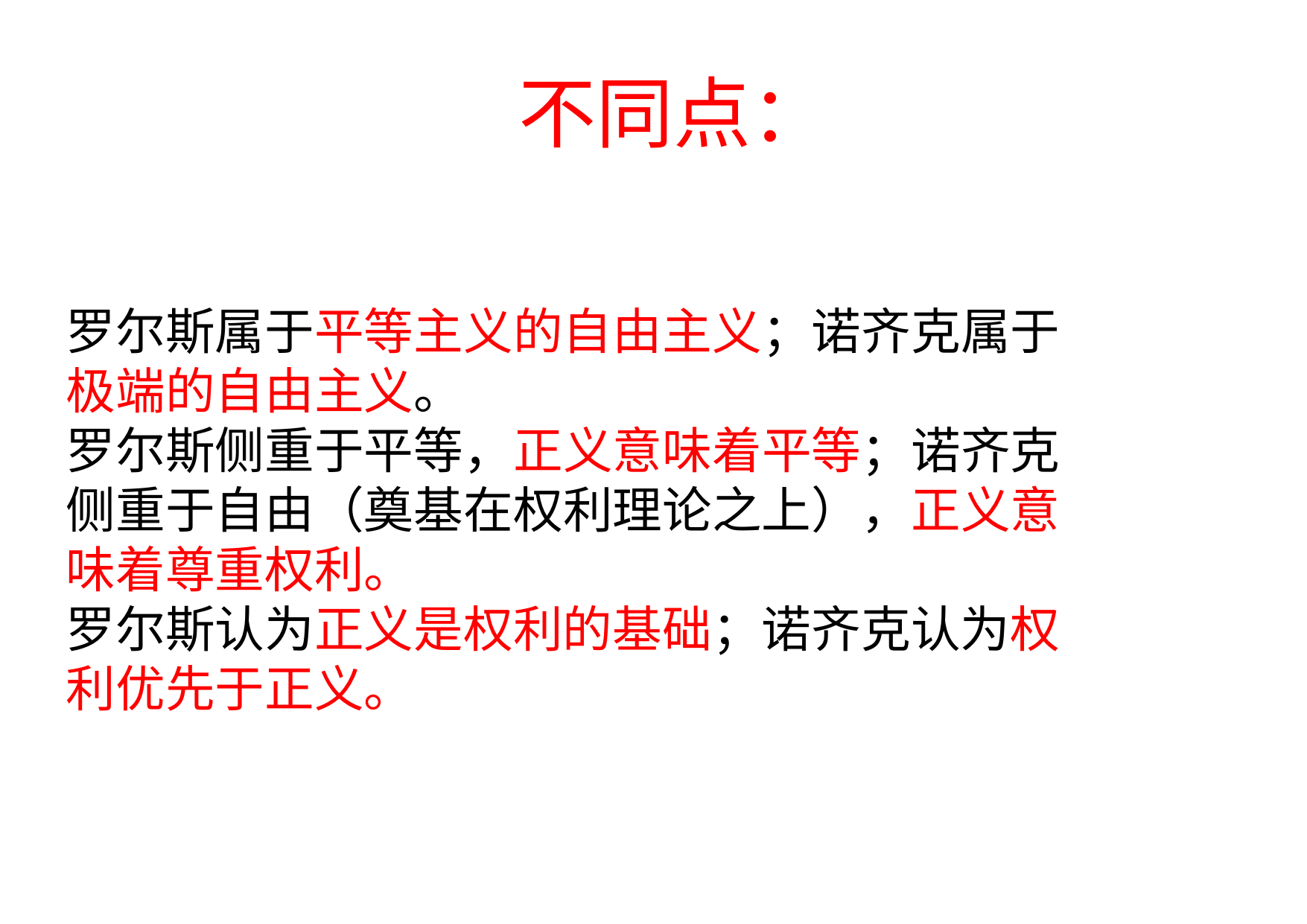

不同点：
罗尔斯属于平等主义的自由主义；诺齐克属于极端的自由主义。
罗尔斯侧重于平等，正义意味着平等；诺齐克侧重于自由（奠基在权利理论之上），正义意味着尊重权利。
罗尔斯认为正义是权利的基础；诺齐克认为权利优先于正义。